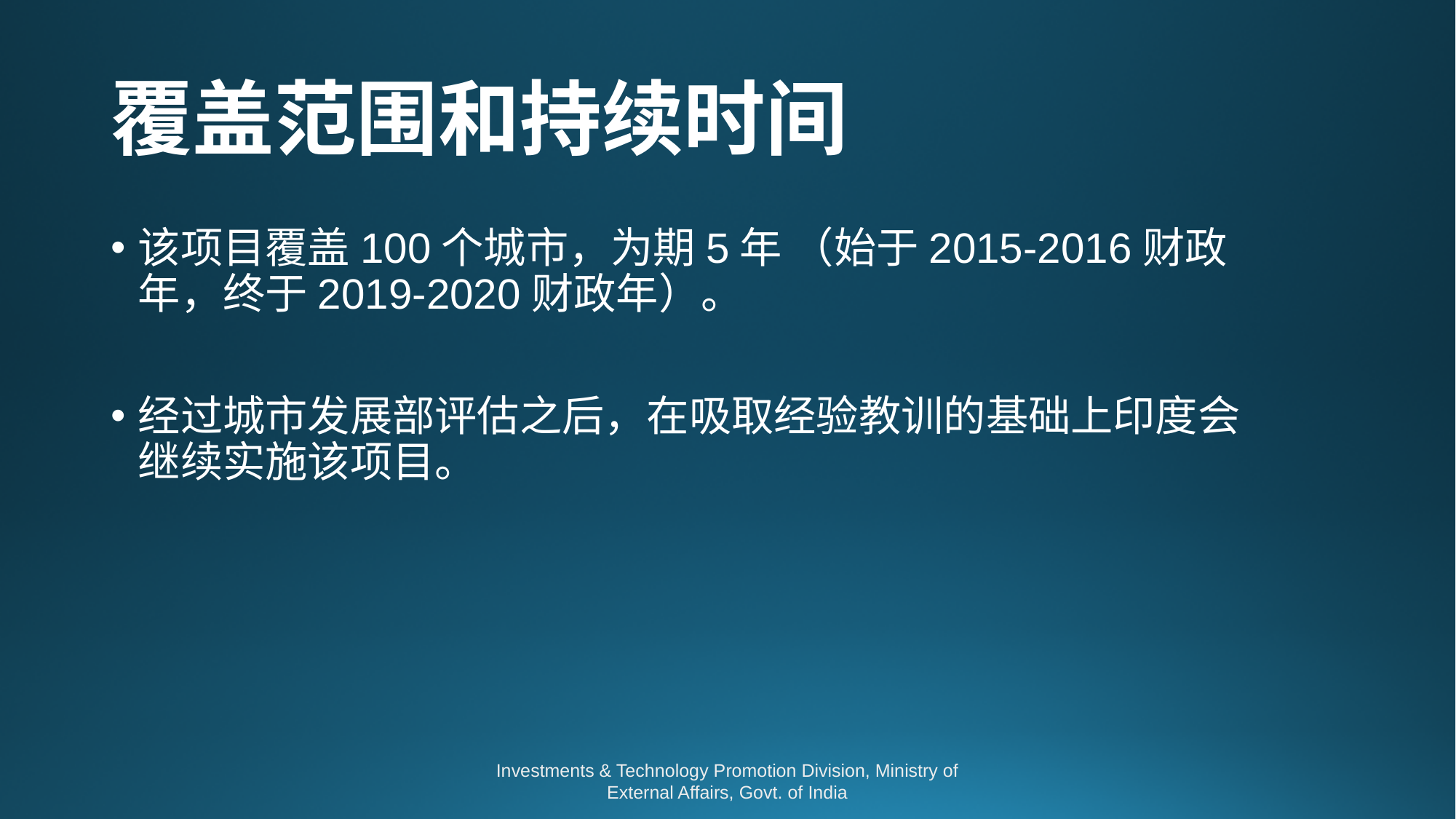

# 覆盖范围和持续时间
该项目覆盖100个城市，为期5年 （始于2015-2016财政年，终于2019-2020财政年）。

经过城市发展部评估之后，在吸取经验教训的基础上印度会继续实施该项目。
Investments & Technology Promotion Division, Ministry of External Affairs, Govt. of India